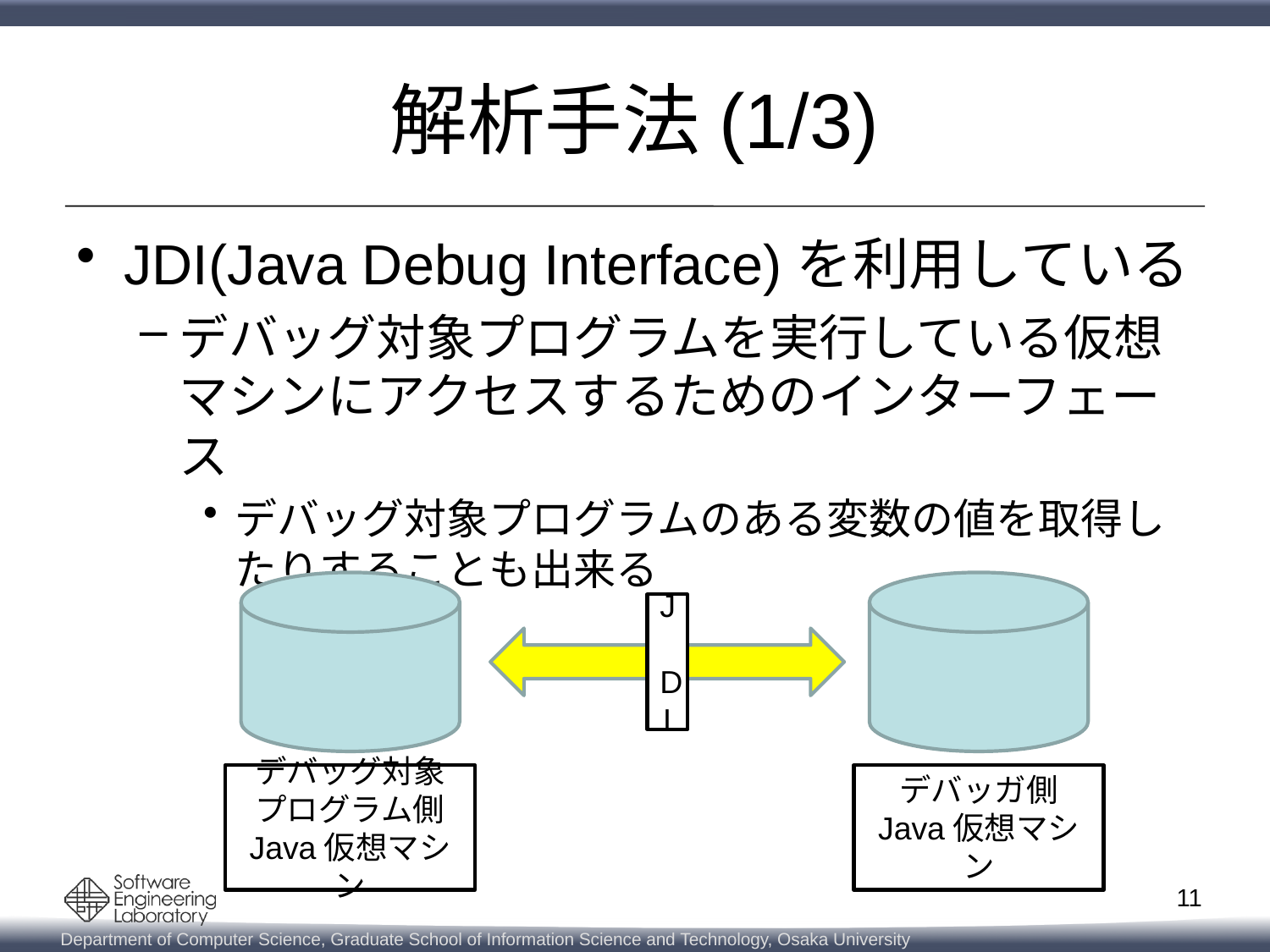

# 解析手法(1/3)
JDI(Java Debug Interface)を利用している
デバッグ対象プログラムを実行している仮想マシンにアクセスするためのインターフェース
デバッグ対象プログラムのある変数の値を取得したりすることも出来る

J
D
I

デバッグ対象
プログラム側
Java仮想マシン
デバッガ側
Java仮想マシン
11